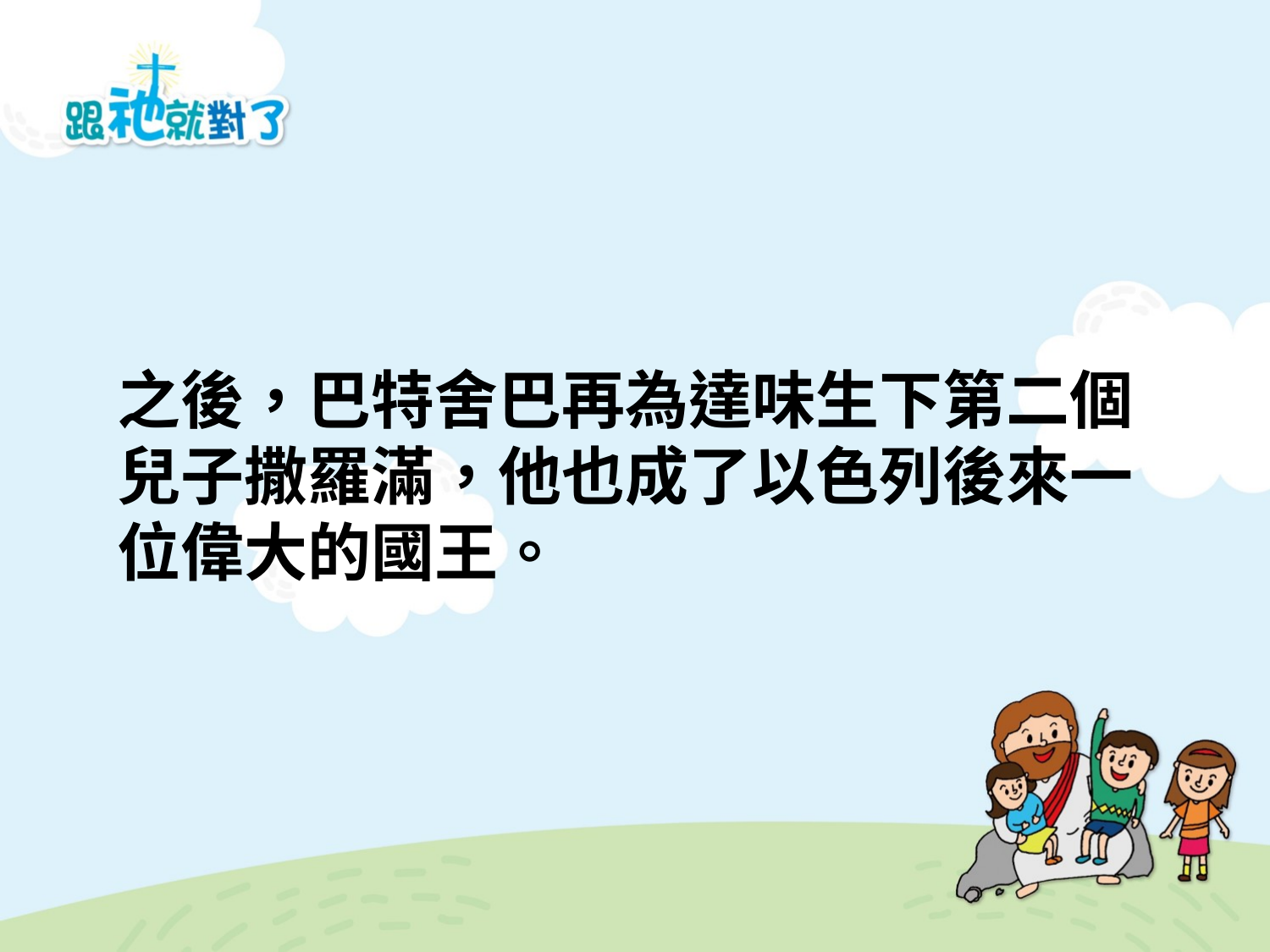

之後，巴特舍巴再為達味生下第二個兒子撒羅滿，他也成了以色列後來一位偉大的國王。